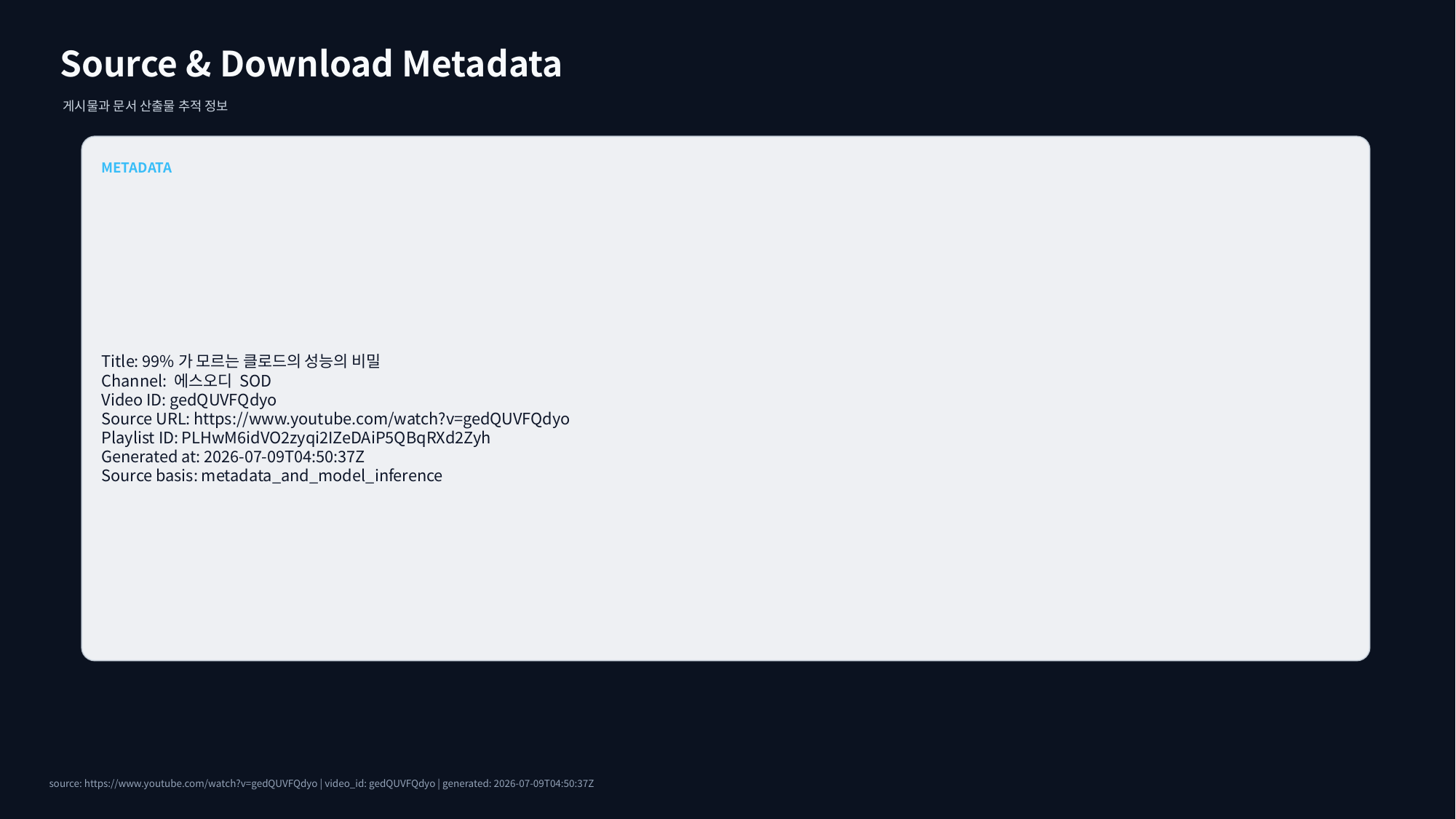

Source & Download Metadata
게시물과 문서 산출물 추적 정보

METADATA
Title: 99%가 모르는 클로드의 성능의 비밀
Channel: 에스오디 SOD
Video ID: gedQUVFQdyo
Source URL: https://www.youtube.com/watch?v=gedQUVFQdyo
Playlist ID: PLHwM6idVO2zyqi2IZeDAiP5QBqRXd2Zyh
Generated at: 2026-07-09T04:50:37Z
Source basis: metadata_and_model_inference
source: https://www.youtube.com/watch?v=gedQUVFQdyo | video_id: gedQUVFQdyo | generated: 2026-07-09T04:50:37Z